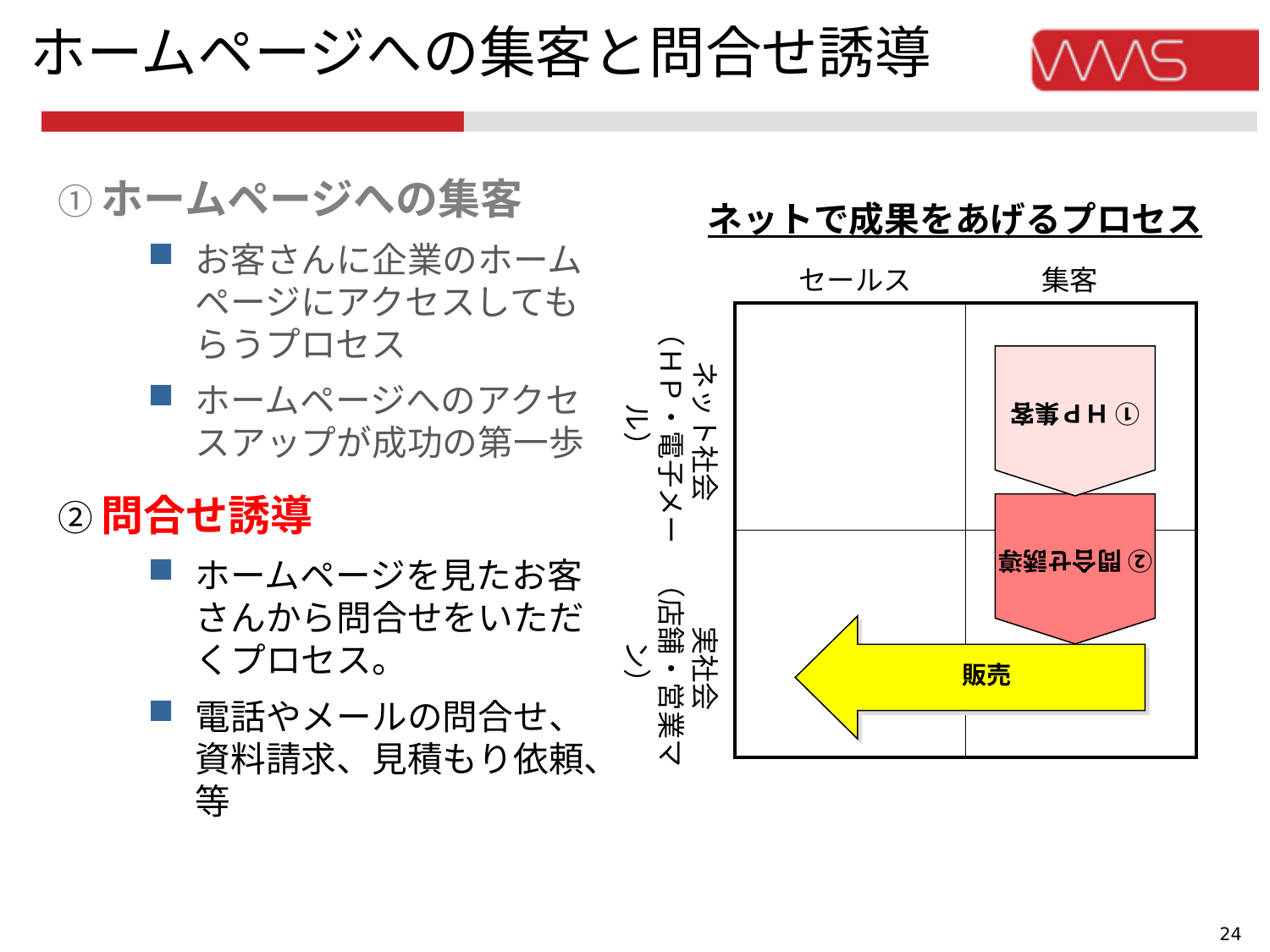

# ホームページへの集客と問合せ誘導
①ホームページへの集客
お客さんに企業のホームページにアクセスしてもらうプロセス
ホームページへのアクセスアップが成功の第一歩
②問合せ誘導
ホームページを見たお客さんから問合せをいただくプロセス。
電話やメールの問合せ、資料請求、見積もり依頼、等
ネットで成果をあげるプロセス
セールス
集客
|  |  |
| --- | --- |
|  |  |
ネット社会
（ＨＰ・電子メール）
①ＨＰ集客
②問合せ誘導
実社会
（店舗・営業マン）
販売
24